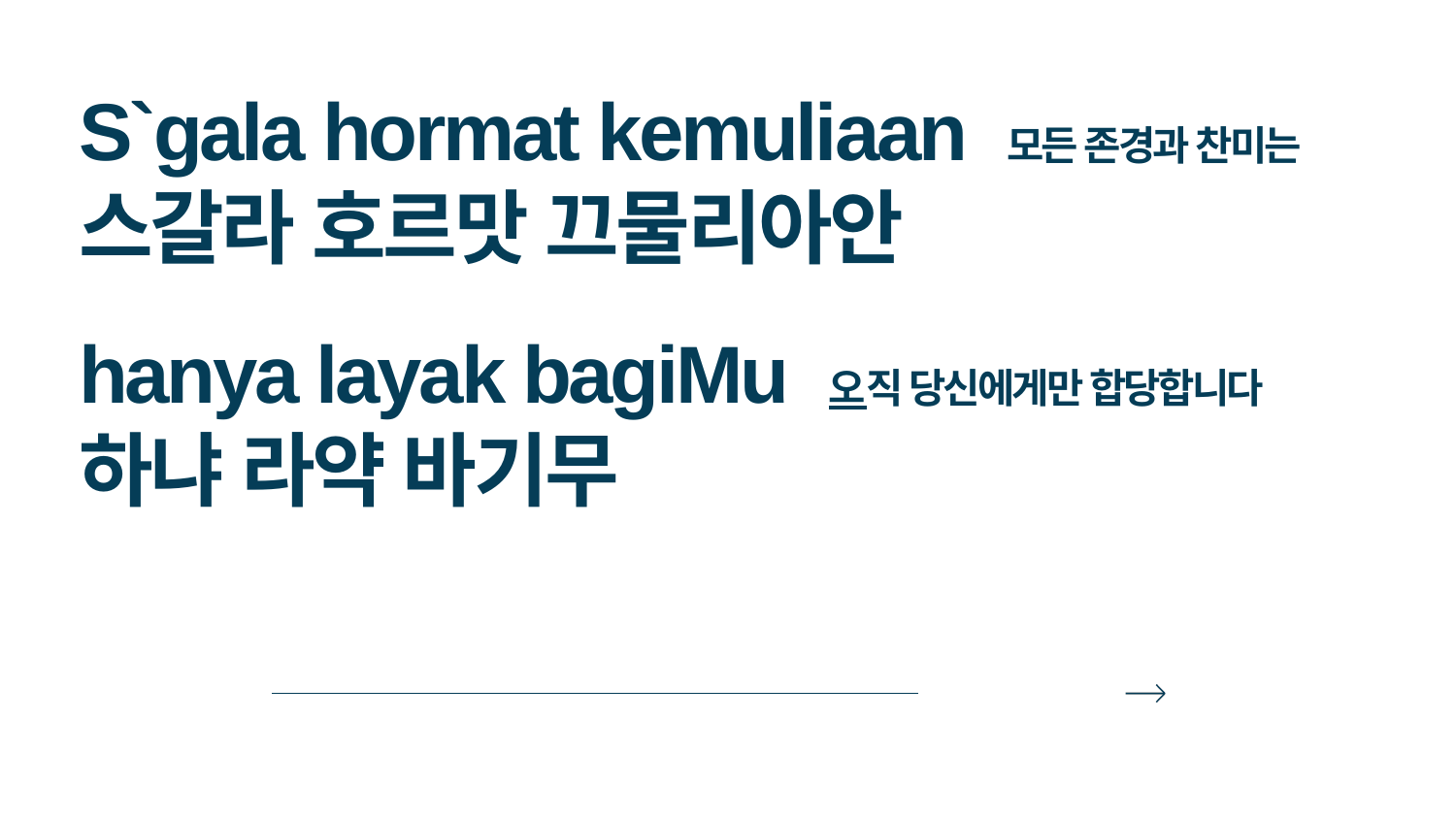

S`gala hormat kemuliaan 모든 존경과 찬미는
스갈라 호르맛 끄물리아안

hanya layak bagiMu 오직 당신에게만 합당합니다
하냐 라약 바기무